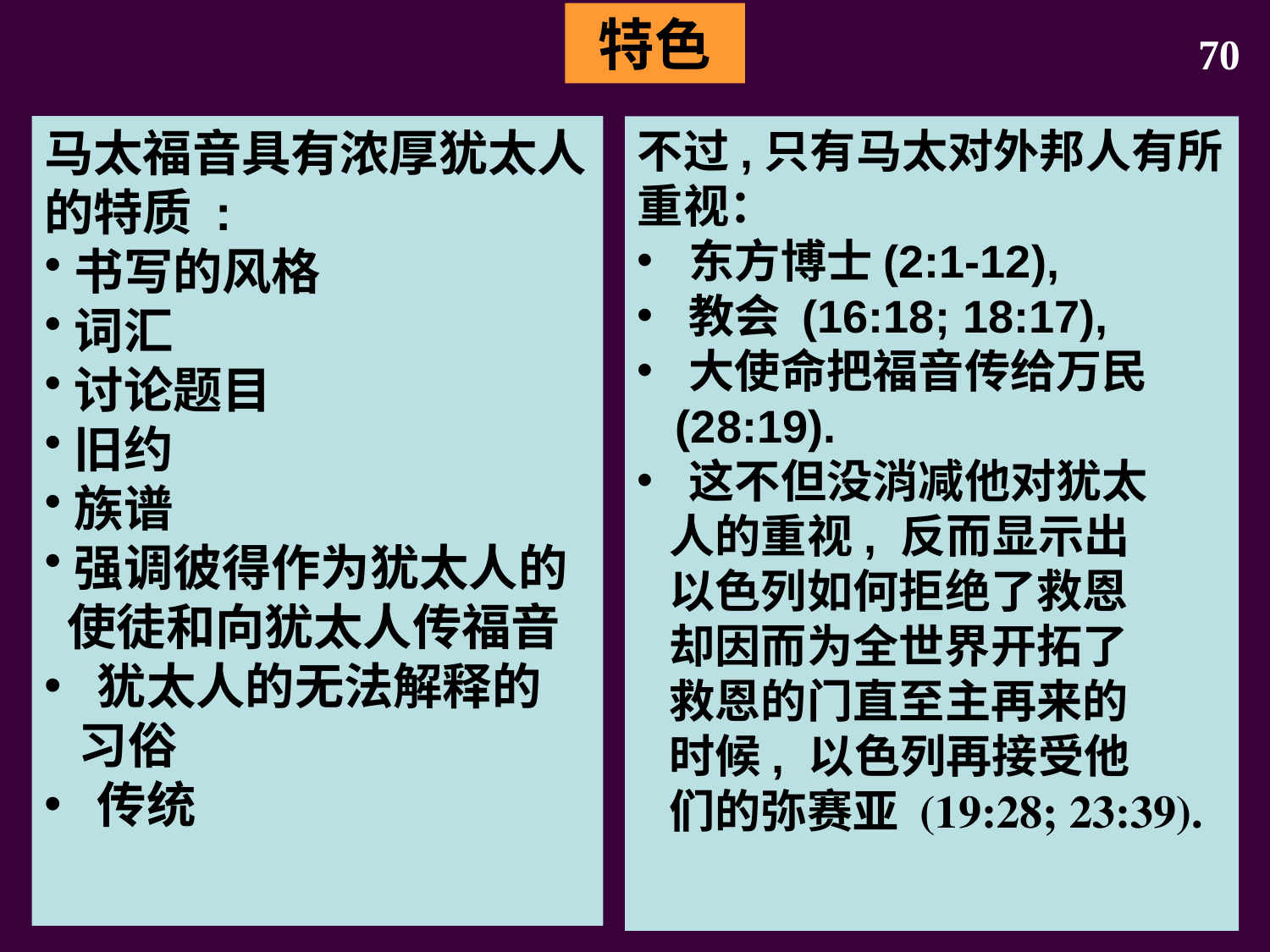

特色
70
马太福音具有浓厚犹太人的特质 :
书写的风格
词汇
讨论题目
旧约
族谱
强调彼得作为犹太人的
 使徒和向犹太人传福音
 犹太人的无法解释的
  习俗
 传统

不过,只有马太对外邦人有所重视：
 东方博士(2:1-12),
 教会 (16:18; 18:17),
 大使命把福音传给万民
   (28:19).
 这不但没消减他对犹太
  人的重视, 反而显示出
  以色列如何拒绝了救恩
  却因而为全世界开拓了
  救恩的门直至主再来的
  时候, 以色列再接受他
  们的弥赛亚 (19:28; 23:39).